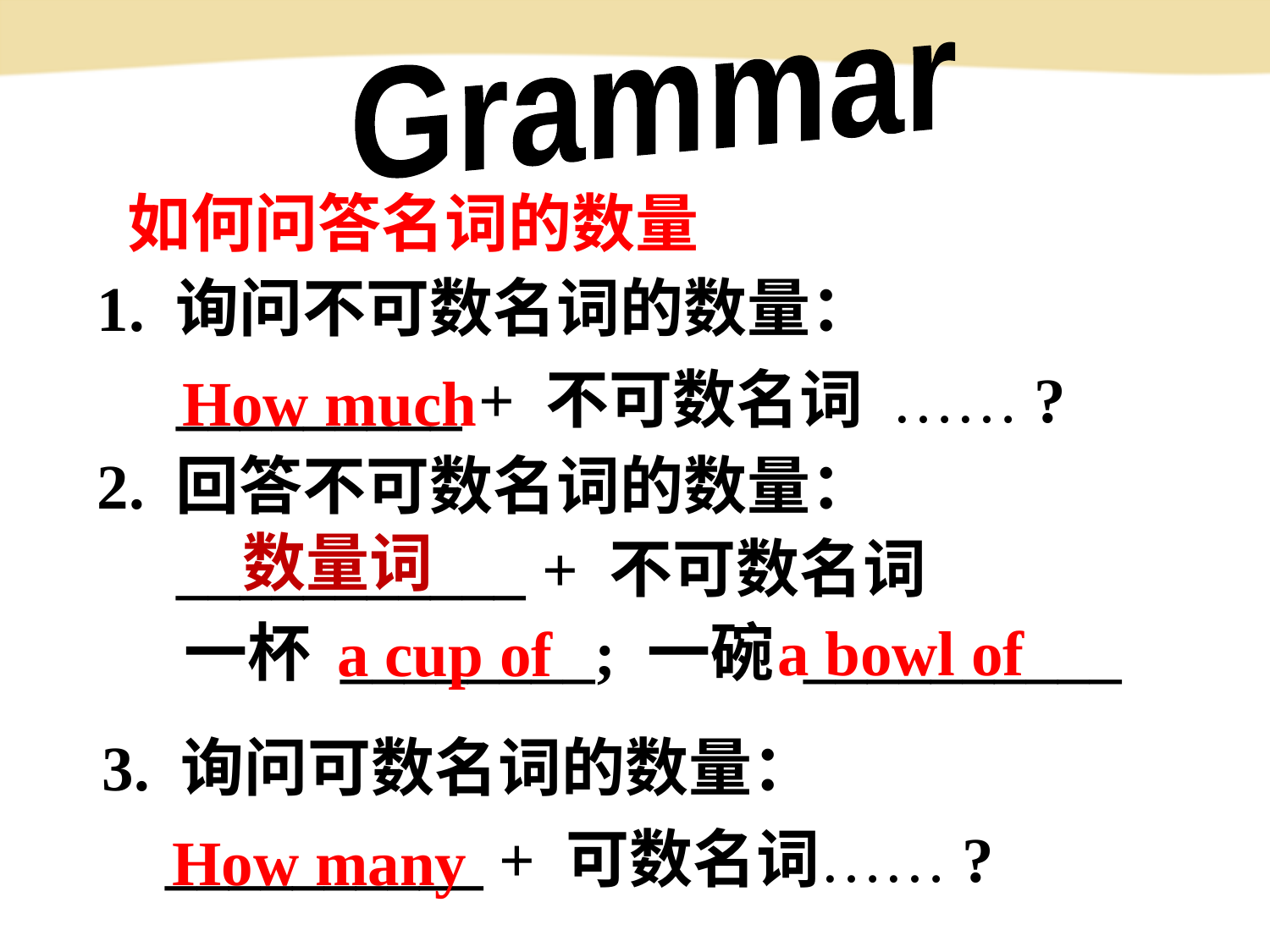

Grammar
 如何问答名词的数量
1. 询问不可数名词的数量：
     _________ + 不可数名词  ……?
How much
2. 回答不可数名词的数量：
     ___________ + 不可数名词
     一杯 ________; 一碗 __________
数量词
a bowl of
a cup of
3. 询问可数名词的数量：
    __________ + 可数名词……?
How many